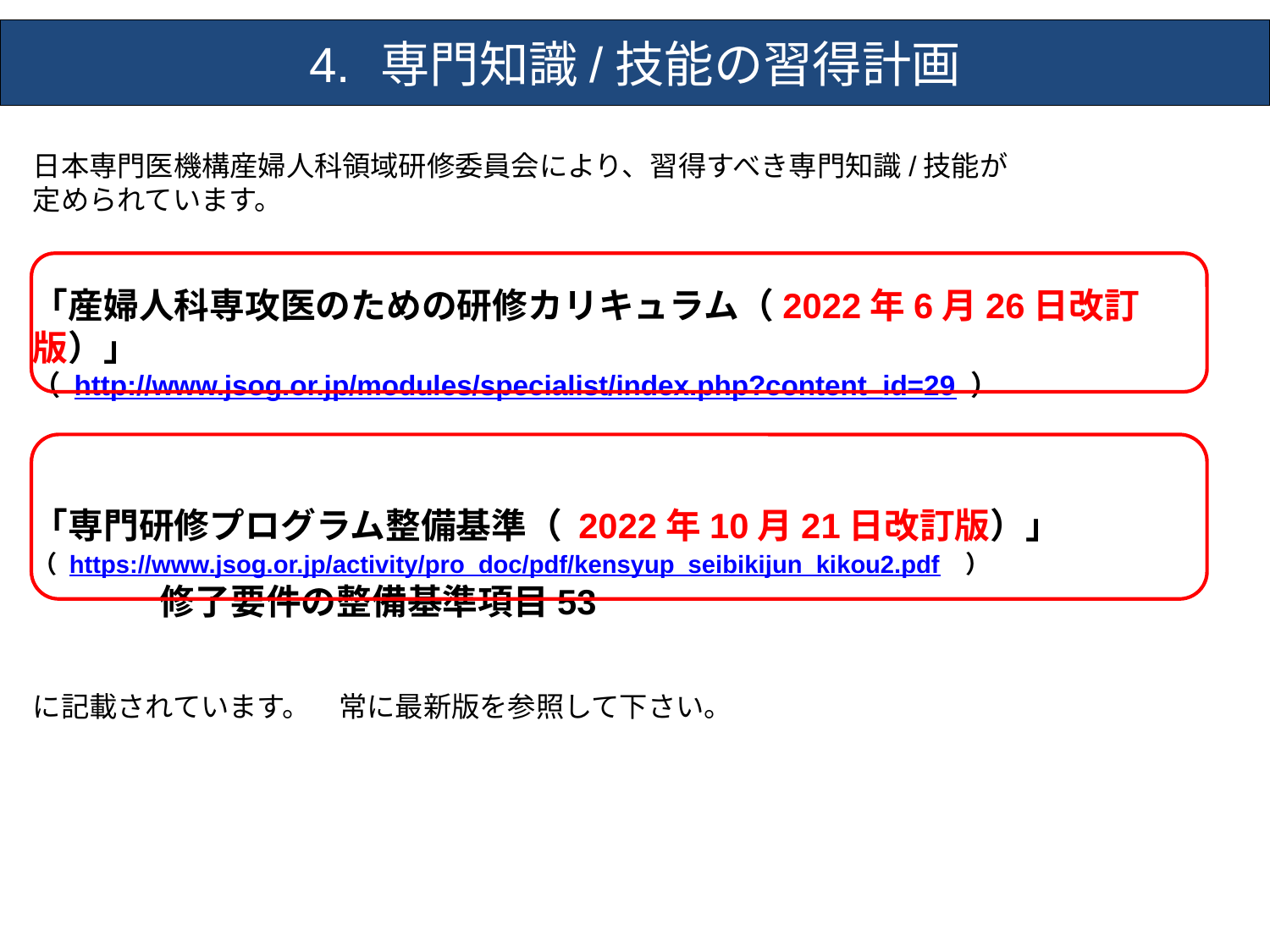

# 専門知識/技能の習得計画
日本専門医機構産婦人科領域研修委員会により、習得すべき専門知識/技能が
定められています。

「産婦人科専攻医のための研修カリキュラム（2022年6月26日改訂版）」
（ http://www.jsog.or.jp/modules/specialist/index.php?content_id=29 ）

「専門研修プログラム整備基準（ 2022年10月21日改訂版）」
（ https://www.jsog.or.jp/activity/pro_doc/pdf/kensyup_seibikijun_kikou2.pdf　）
	修了要件の整備基準項目53

に記載されています。　常に最新版を参照して下さい。